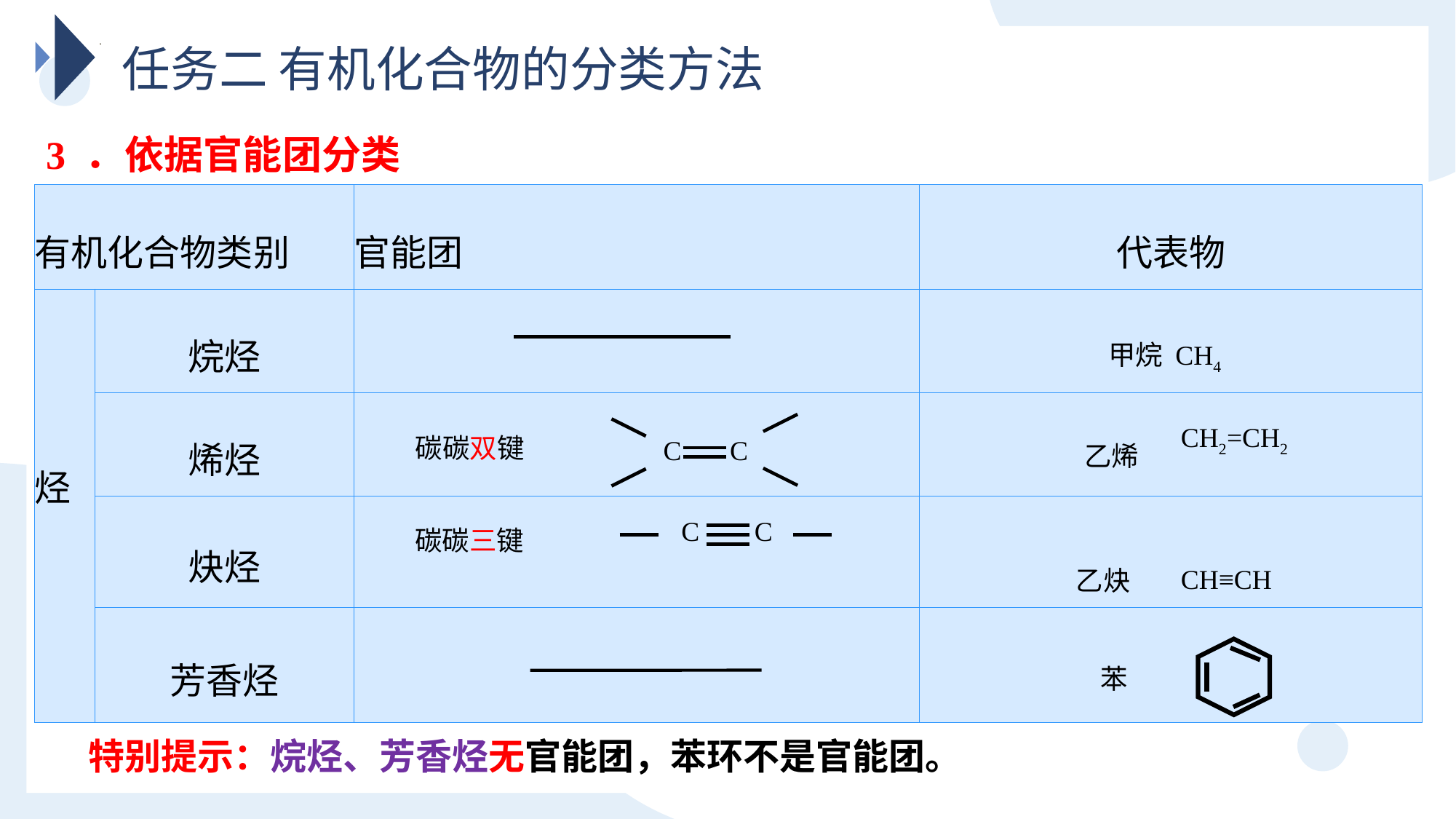

任务二 有机化合物的分类方法

3 ．依据官能团分类
| 有机化合物类别 |  | 官能团 | 代表物 |
| --- | --- | --- | --- |
| 烃 | 烷烃 |  |  |
|  | 烯烃 |  |  |
|  | 炔烃 |  |  |
|  | 芳香烃 |  |  |
甲烷 CH4
C       C
CH2=CH2
乙烯
 碳碳双键
 碳碳三键
C        C
     乙炔
CH≡CH

  苯
特别提示：烷烃、芳香烃无官能团，苯环不是官能团。